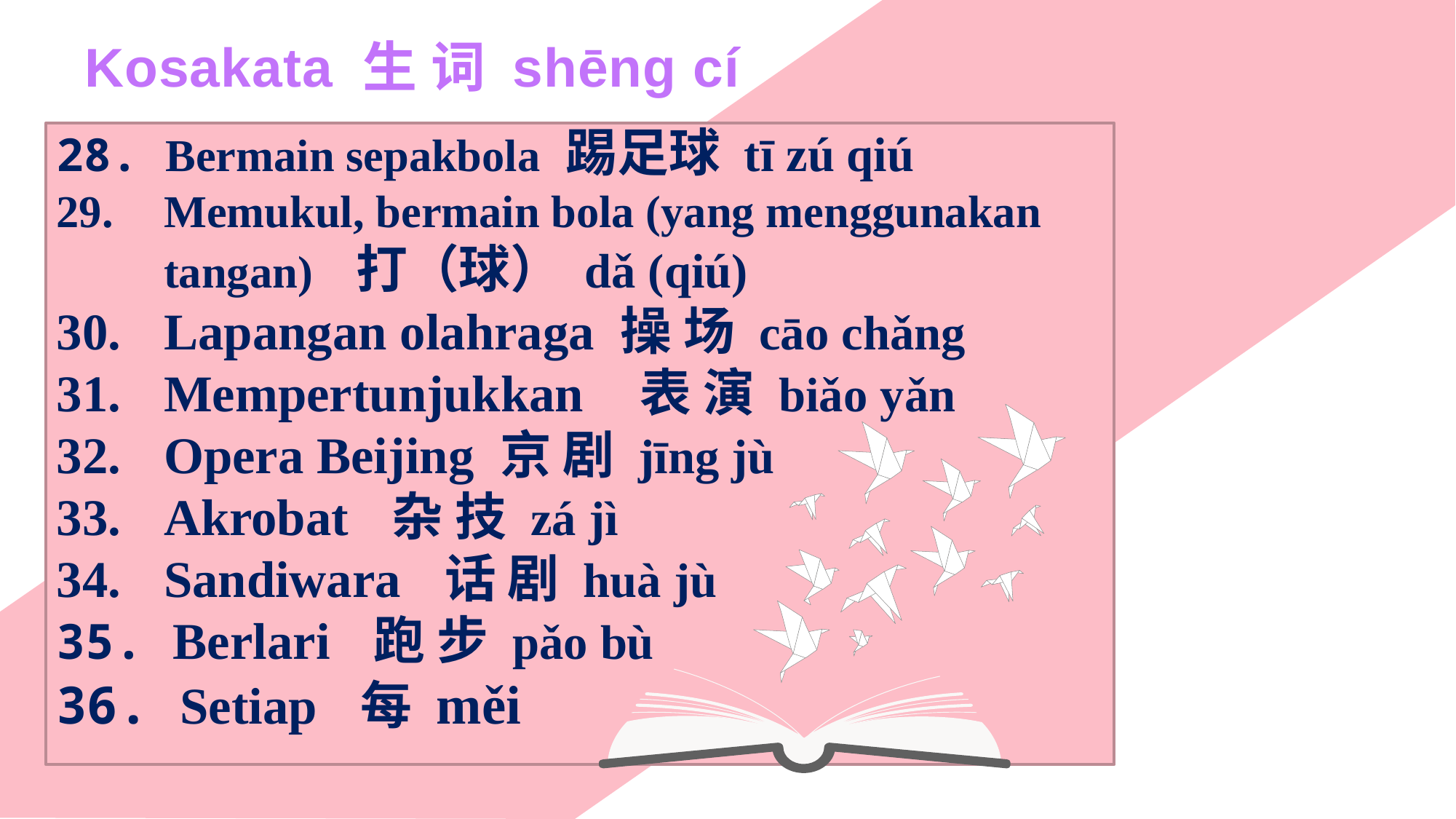

Kosakata 生 词 shēng cí
 Bermain sepakbola 踢足球 tī zú qiú
Memukul, bermain bola (yang menggunakan tangan) 打（球） dǎ (qiú)
Lapangan olahraga 操 场 cāo chǎng
Mempertunjukkan  表 演 biǎo yǎn
Opera Beijing 京 剧 jīng jù
Akrobat 杂 技 zá jì
Sandiwara 话 剧 huà jù
 Berlari 跑 步 pǎo bù
 Setiap 每 měi